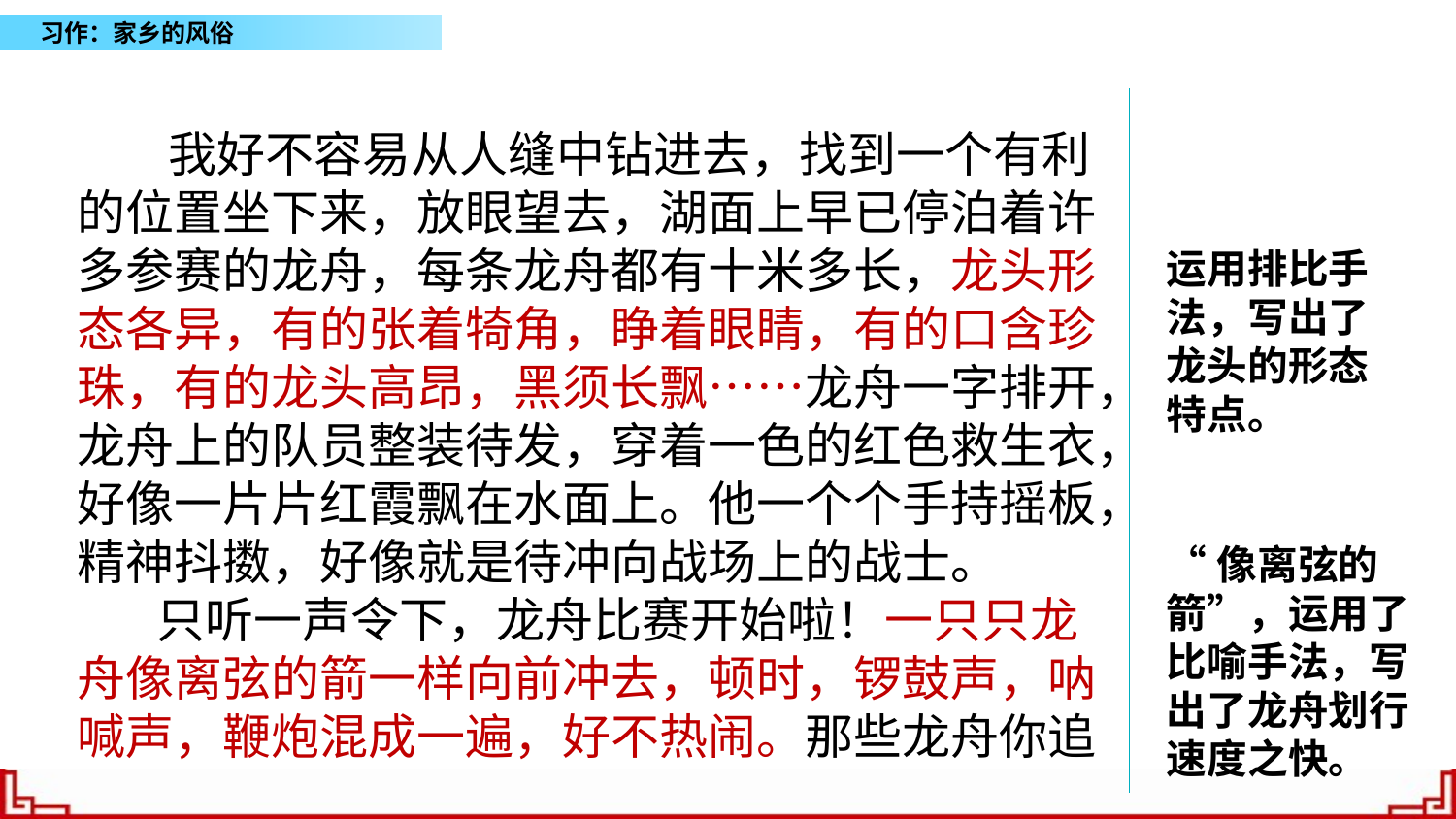

我好不容易从人缝中钻进去，找到一个有利的位置坐下来，放眼望去，湖面上早已停泊着许多参赛的龙舟，每条龙舟都有十米多长，龙头形态各异，有的张着犄角，睁着眼睛，有的口含珍珠，有的龙头高昂，黑须长飘……龙舟一字排开，龙舟上的队员整装待发，穿着一色的红色救生衣，好像一片片红霞飘在水面上。他一个个手持摇板，精神抖擞，好像就是待冲向战场上的战士。
 只听一声令下，龙舟比赛开始啦！一只只龙舟像离弦的箭一样向前冲去，顿时，锣鼓声，呐喊声，鞭炮混成一遍，好不热闹。那些龙舟你追
运用排比手法，写出了龙头的形态特点。
“像离弦的箭”，运用了比喻手法，写出了龙舟划行速度之快。